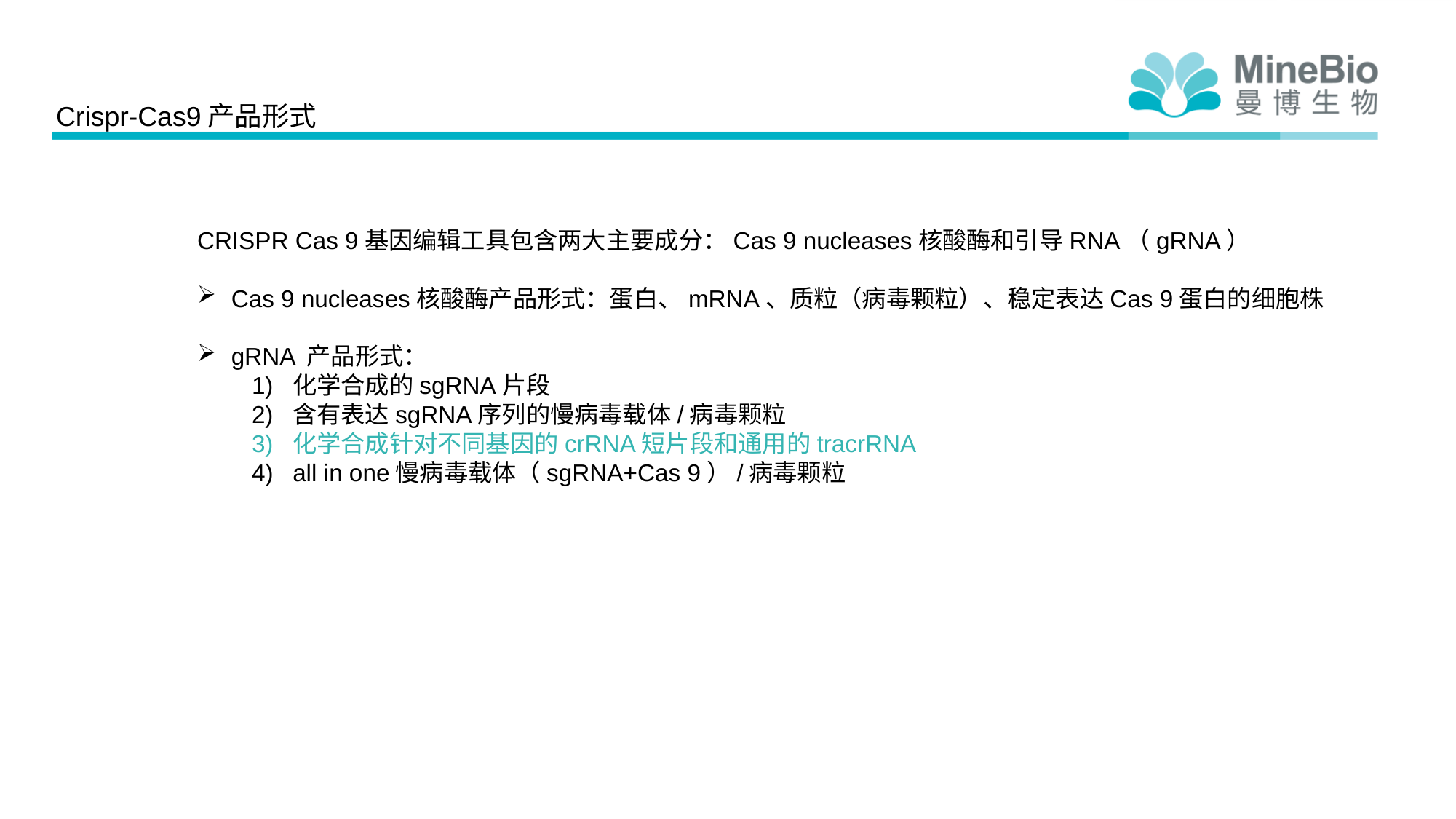

Crispr-Cas9产品形式
CRISPR Cas 9基因编辑工具包含两大主要成分：Cas 9 nucleases核酸酶和引导RNA（gRNA）

Cas 9 nucleases核酸酶产品形式：蛋白、mRNA、质粒（病毒颗粒）、稳定表达Cas 9蛋白的细胞株

gRNA 产品形式：
化学合成的sgRNA片段
含有表达sgRNA序列的慢病毒载体/病毒颗粒
化学合成针对不同基因的crRNA短片段和通用的tracrRNA
all in one慢病毒载体（sgRNA+Cas 9）/病毒颗粒